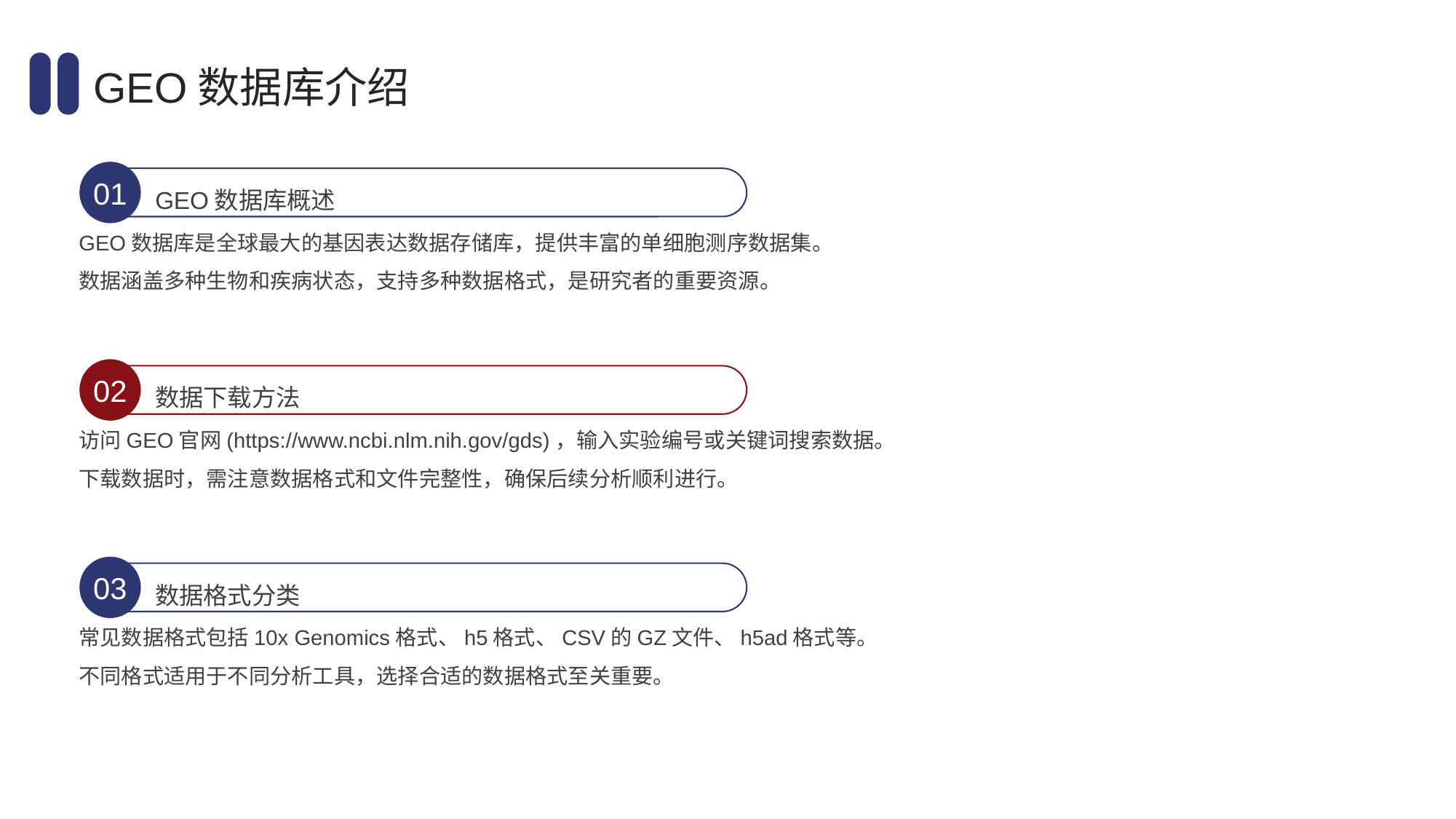

GEO数据库介绍

01
GEO数据库概述
GEO数据库是全球最大的基因表达数据存储库，提供丰富的单细胞测序数据集。
数据涵盖多种生物和疾病状态，支持多种数据格式，是研究者的重要资源。

02
数据下载方法
访问GEO官网(https://www.ncbi.nlm.nih.gov/gds)，输入实验编号或关键词搜索数据。
下载数据时，需注意数据格式和文件完整性，确保后续分析顺利进行。

03
数据格式分类
常见数据格式包括10x Genomics格式、h5格式、CSV的GZ文件、h5ad格式等。
不同格式适用于不同分析工具，选择合适的数据格式至关重要。